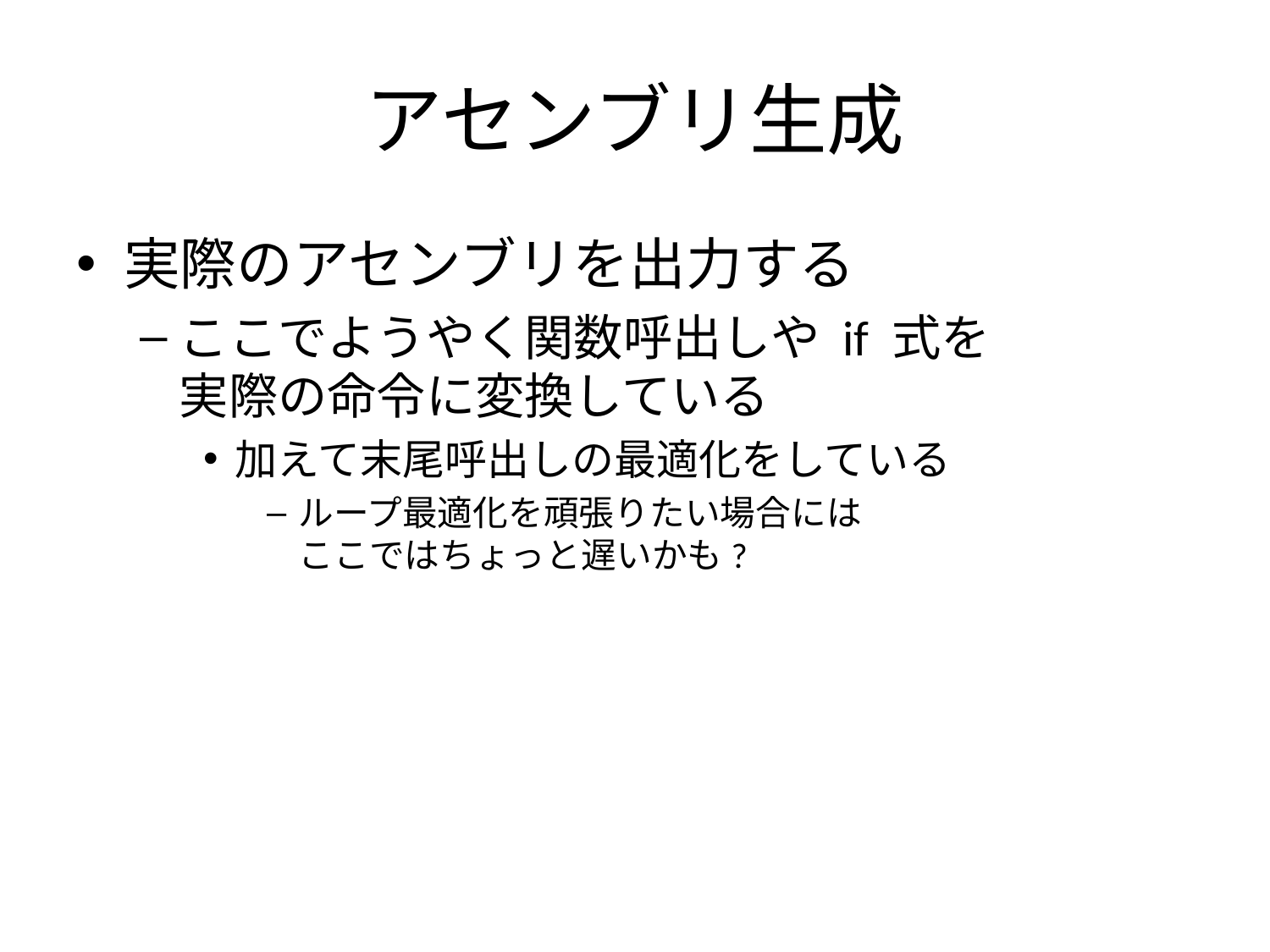

# アセンブリ生成
実際のアセンブリを出力する
ここでようやく関数呼出しや if 式を
実際の命令に変換している
加えて末尾呼出しの最適化をしている
ループ最適化を頑張りたい場合には
ここではちょっと遅いかも?